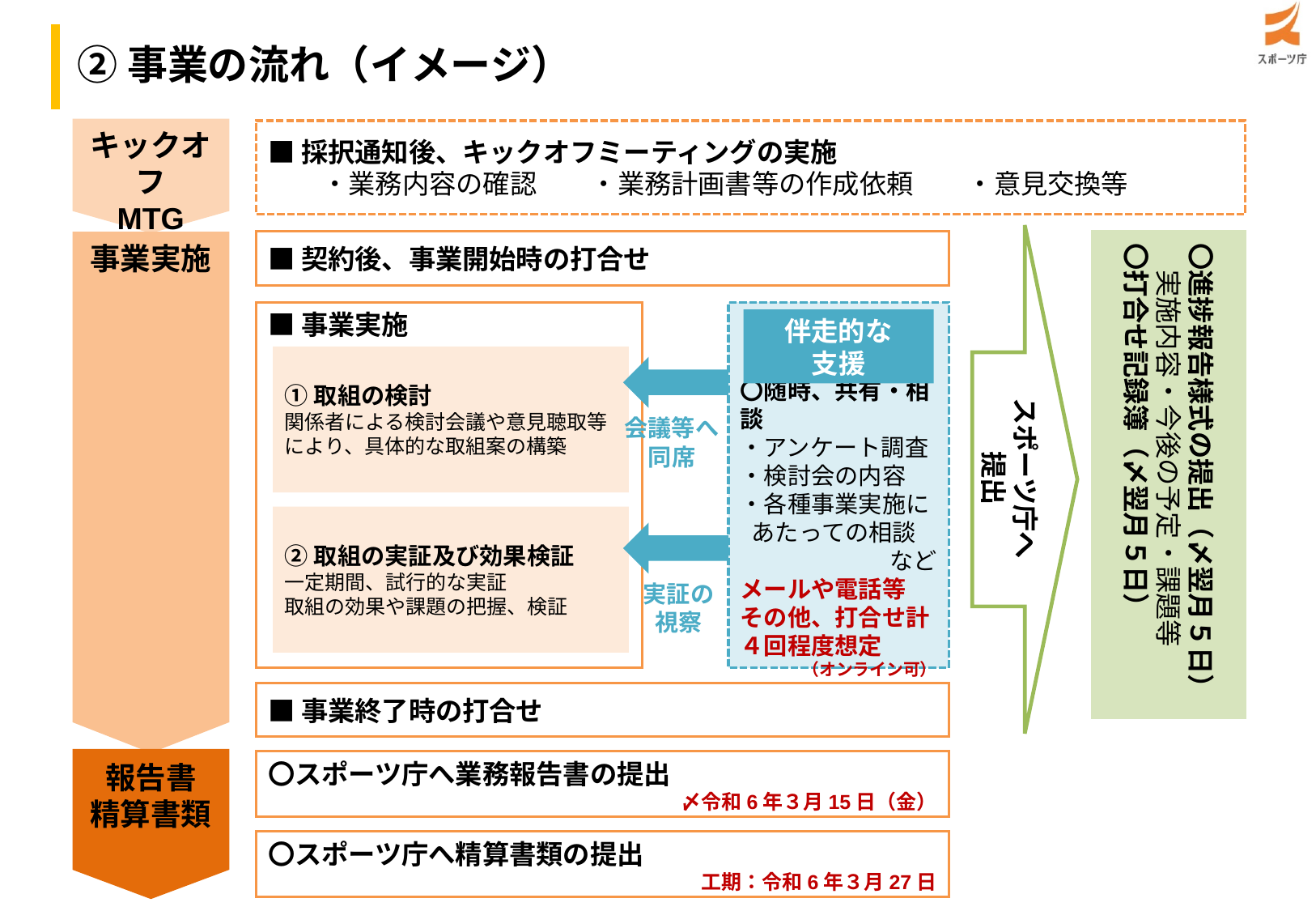

# ②事業の流れ（イメージ）

■採択通知後、キックオフミーティングの実施
　　・業務内容の確認　　・業務計画書等の作成依頼　　・意見交換等
キックオフ
MTG

〇進捗報告様式の提出（〆翌月５日）
　実施内容・今後の予定・課題等
〇打合せ記録簿（〆翌月５日）
■契約後、事業開始時の打合せ
事業実施
■事業実施

〇随時、共有・相談
・アンケート調査
・検討会の内容
・各種事業実施にあたっての相談
など
メールや電話等
その他、打合せ計４回程度想定
（オンライン可）
伴走的な
支援
①取組の検討
関係者による検討会議や意見聴取等
により、具体的な取組案の構築

スポーツ庁へ
提出
会議等へ
同席

②取組の実証及び効果検証
一定期間、試行的な実証
取組の効果や課題の把握、検証

実証の
視察
■事業終了時の打合せ

〇スポーツ庁へ業務報告書の提出
〆令和6年３月15日（金）
報告書
精算書類
〇スポーツ庁へ精算書類の提出
工期：令和6年３月27日